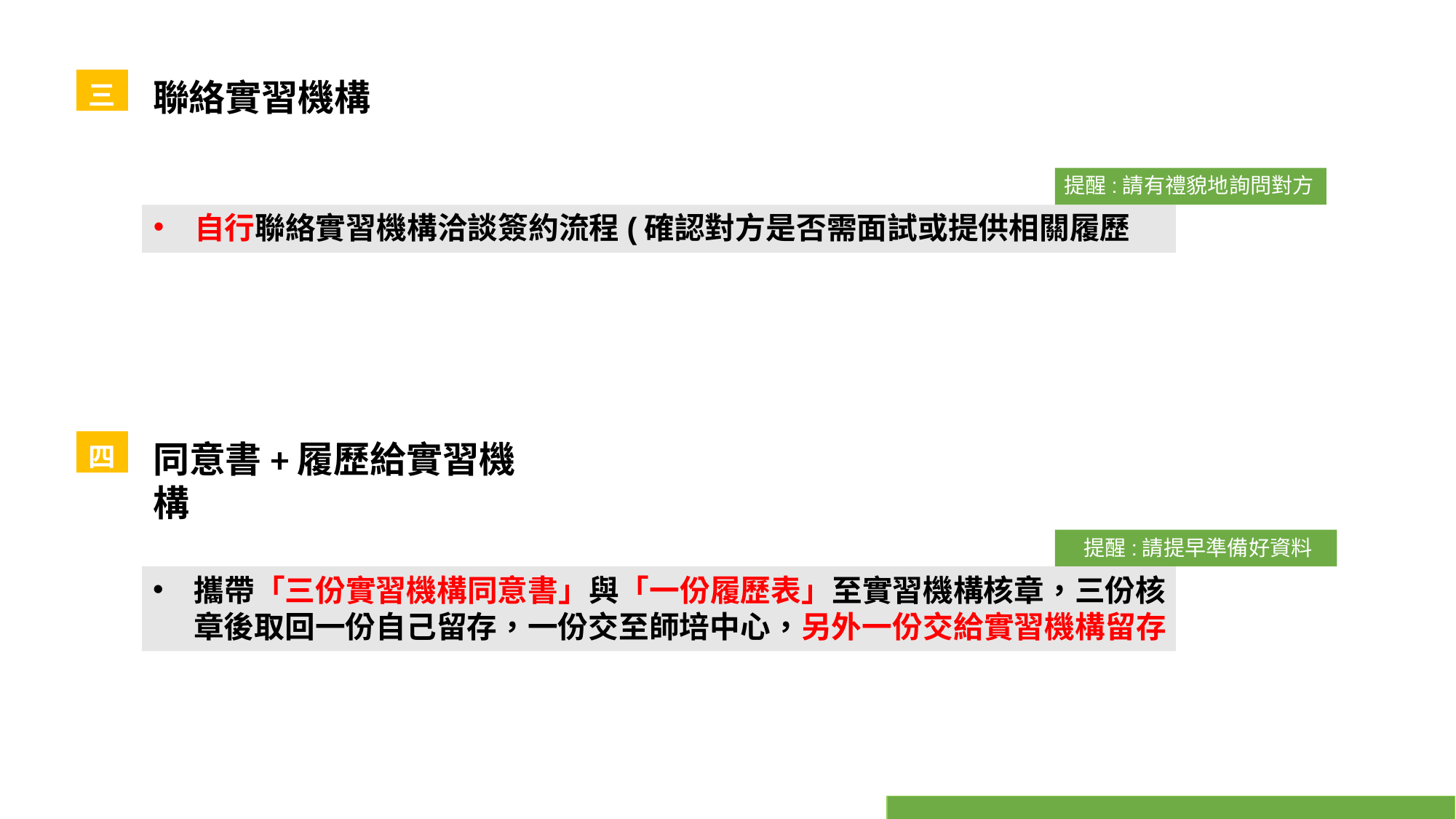

三
# 聯絡實習機構
提醒:請有禮貌地詢問對方
自行聯絡實習機構洽談簽約流程(確認對方是否需面試或提供相關履歷

四
同意書+履歷給實習機構
提醒:請提早準備好資料
攜帶「三份實習機構同意書」與「一份履歷表」至實習機構核章，三份核
章後取回一份自己留存，一份交至師培中心，另外一份交給實習機構留存